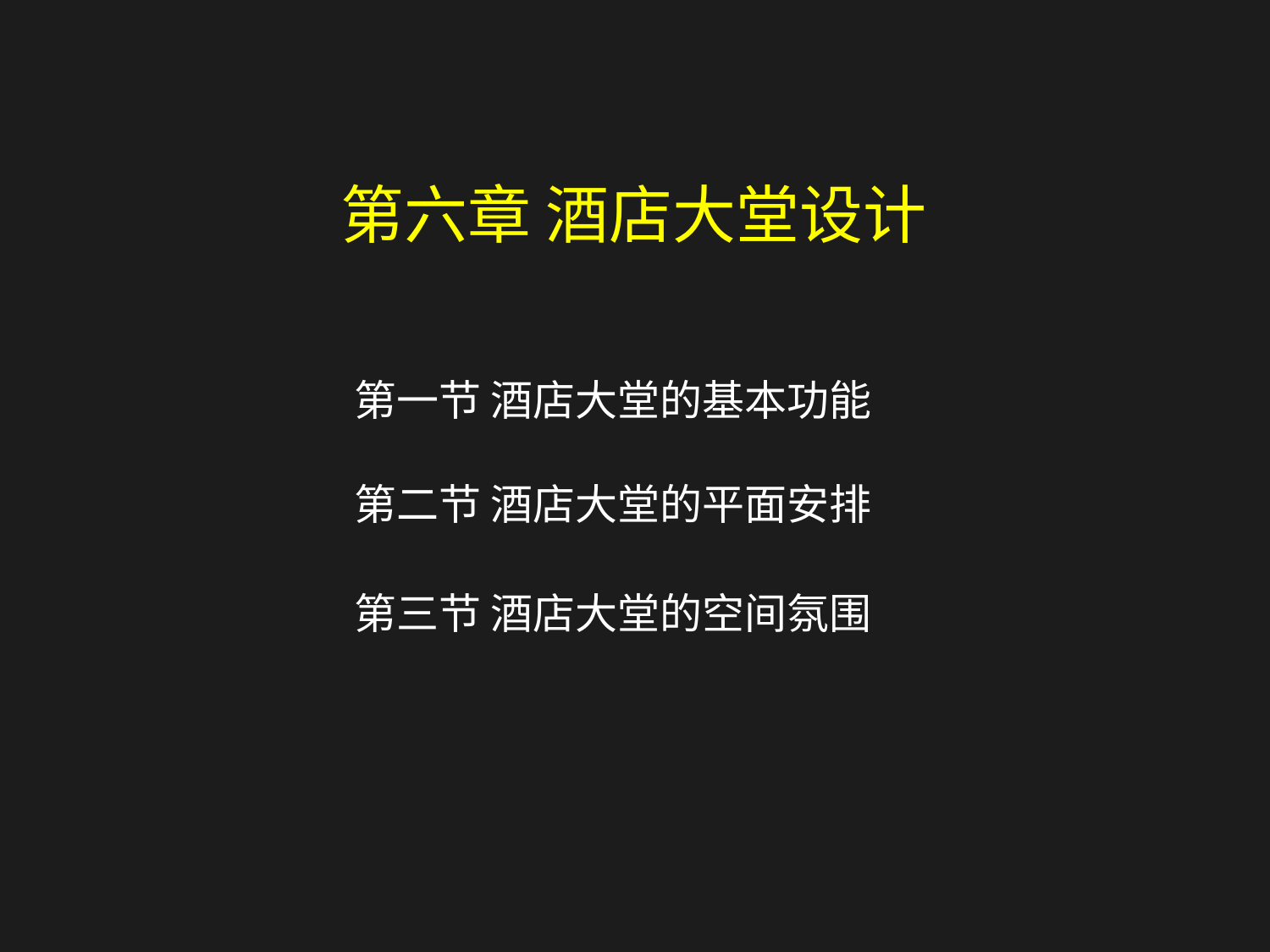

第六章 酒店大堂设计
第一节 酒店大堂的基本功能
第二节 酒店大堂的平面安排
第三节 酒店大堂的空间氛围